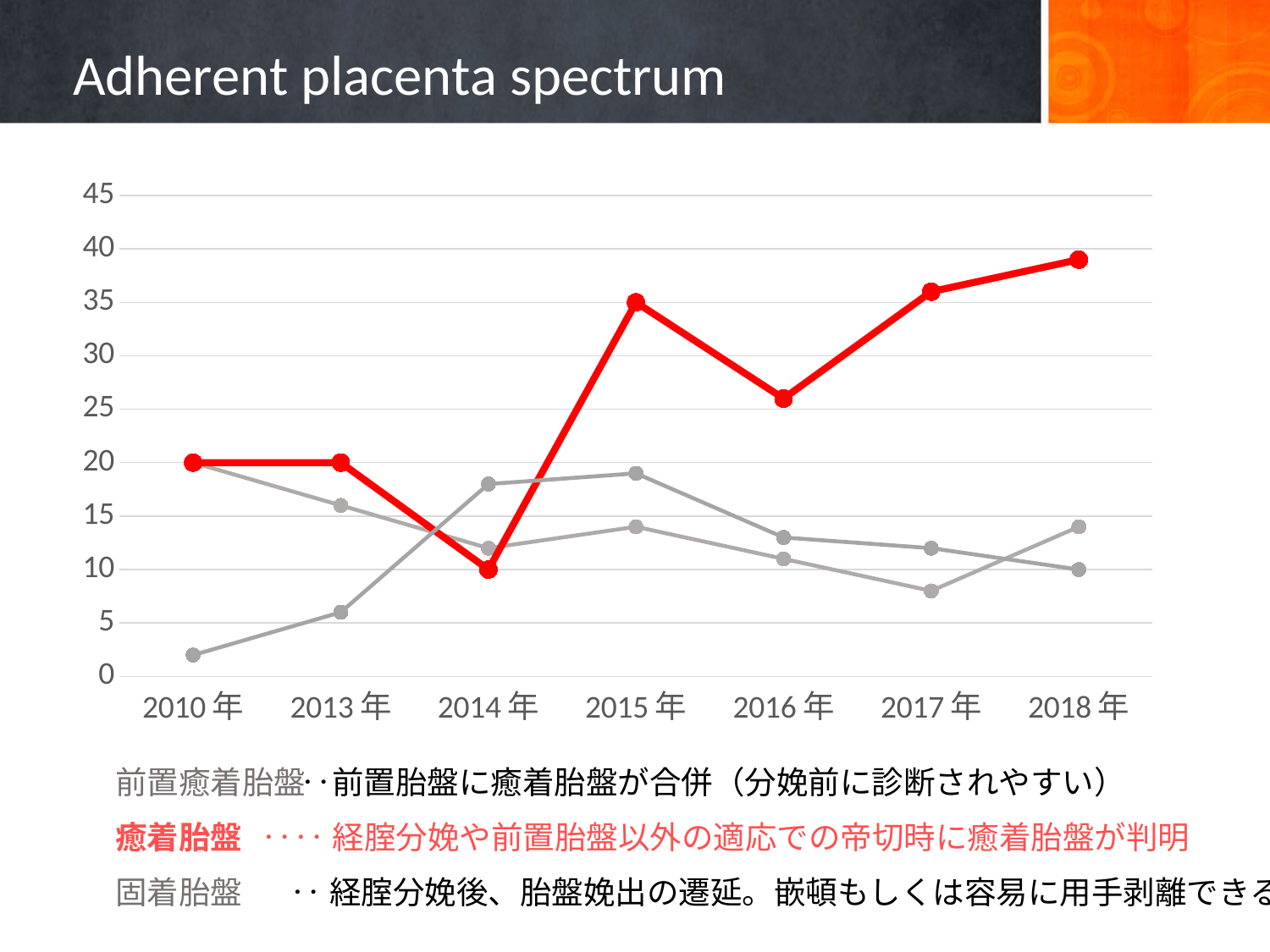

# Adherent placenta spectrum

### Chart

| Category | 前置癒着胎盤 | 癒着胎盤 | 嵌頓・付着胎盤 |
|---|---|---|---|
| 2010年 | 20.0 | 20.0 | 2.0 |
| 2013年 | 16.0 | 20.0 | 6.0 |
| 2014年 | 12.0 | 10.0 | 18.0 |
| 2015年 | 14.0 | 35.0 | 19.0 |
| 2016年 | 11.0 | 26.0 | 13.0 |
| 2017年 | 8.0 | 36.0 | 12.0 |
| 2018年 | 14.0 | 39.0 | 10.0 |
前置癒着胎盤
癒着胎盤
固着胎盤
　 ‥前置胎盤に癒着胎盤が合併（分娩前に診断されやすい）
‥‥経腟分娩や前置胎盤以外の適応での帝切時に癒着胎盤が判明
    ‥経腟分娩後、胎盤娩出の遷延。嵌頓もしくは容易に用手剥離できる